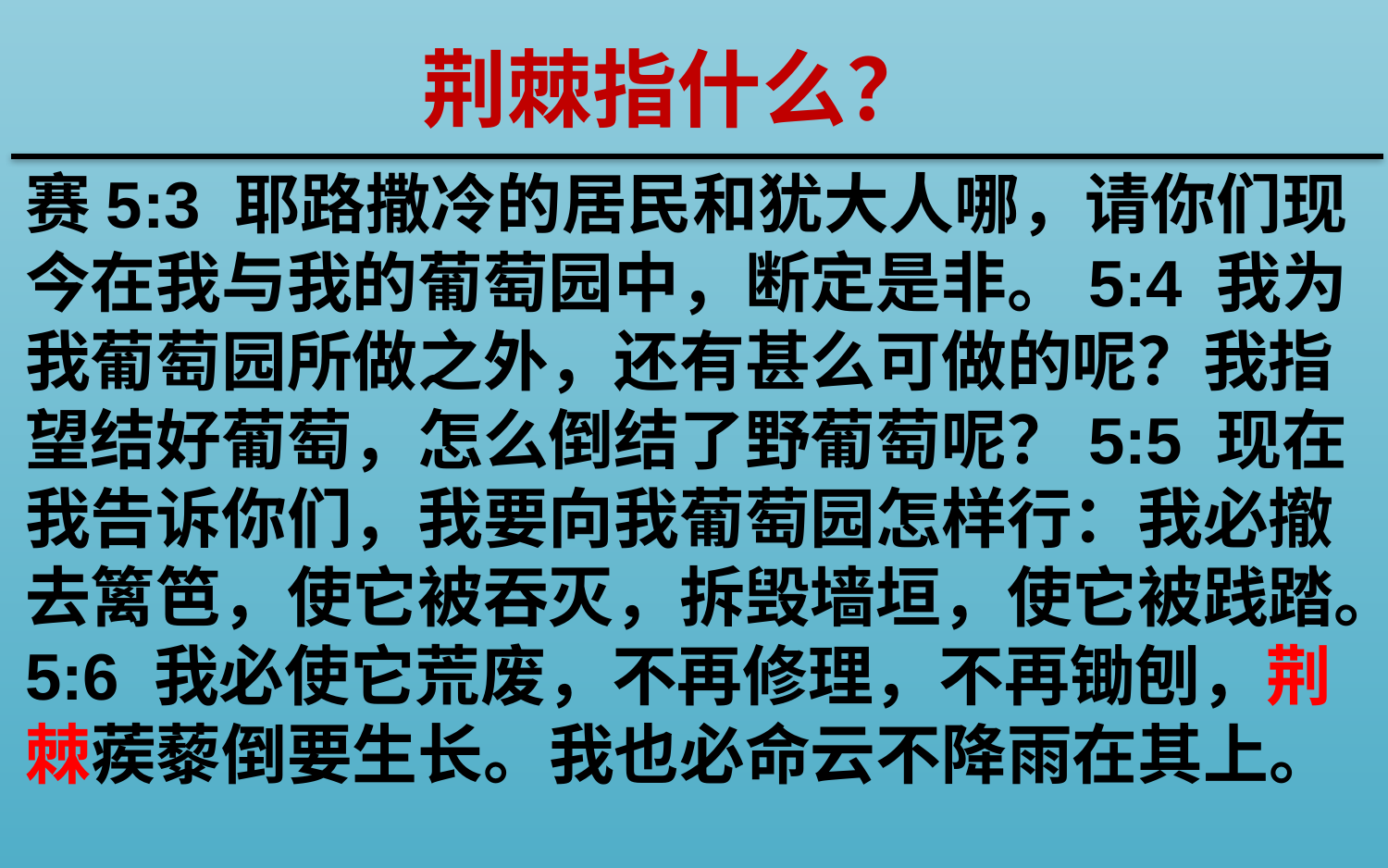

荆棘指什么？
赛5:3 耶路撒冷的居民和犹大人哪，请你们现今在我与我的葡萄园中，断定是非。5:4 我为我葡萄园所做之外，还有甚么可做的呢？我指望结好葡萄，怎么倒结了野葡萄呢？5:5 现在我告诉你们，我要向我葡萄园怎样行：我必撤去篱笆，使它被吞灭，拆毁墙垣，使它被践踏。5:6 我必使它荒废，不再修理，不再锄刨，荆棘蒺藜倒要生长。我也必命云不降雨在其上。